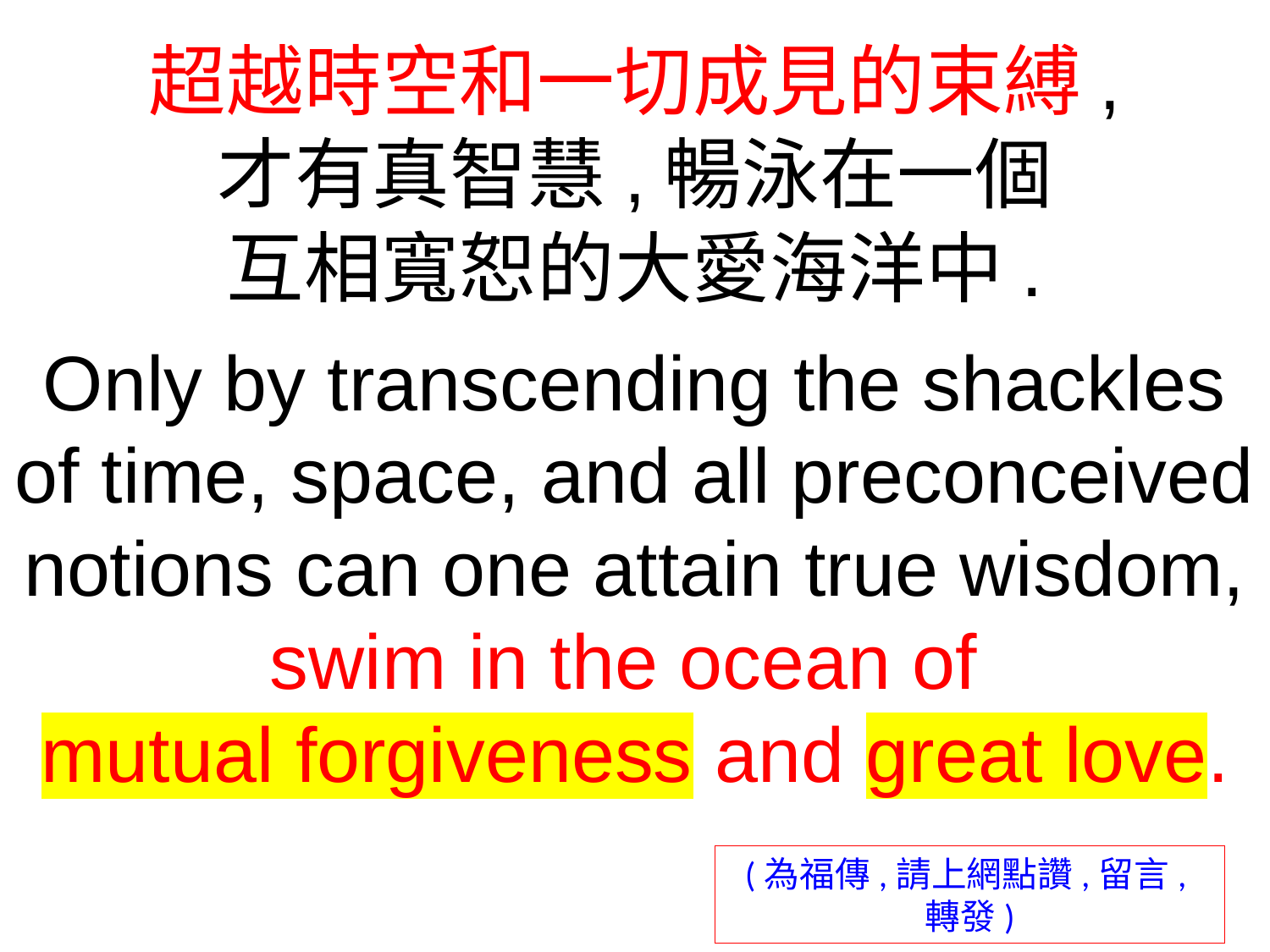

超越時空和一切成見的束縛,
才有真智慧,暢泳在一個
互相寬恕的大愛海洋中.
Only by transcending the shackles of time, space, and all preconceived notions can one attain true wisdom, swim in the ocean of
mutual forgiveness and great love.
(為福傳,請上網點讚,留言,轉發)